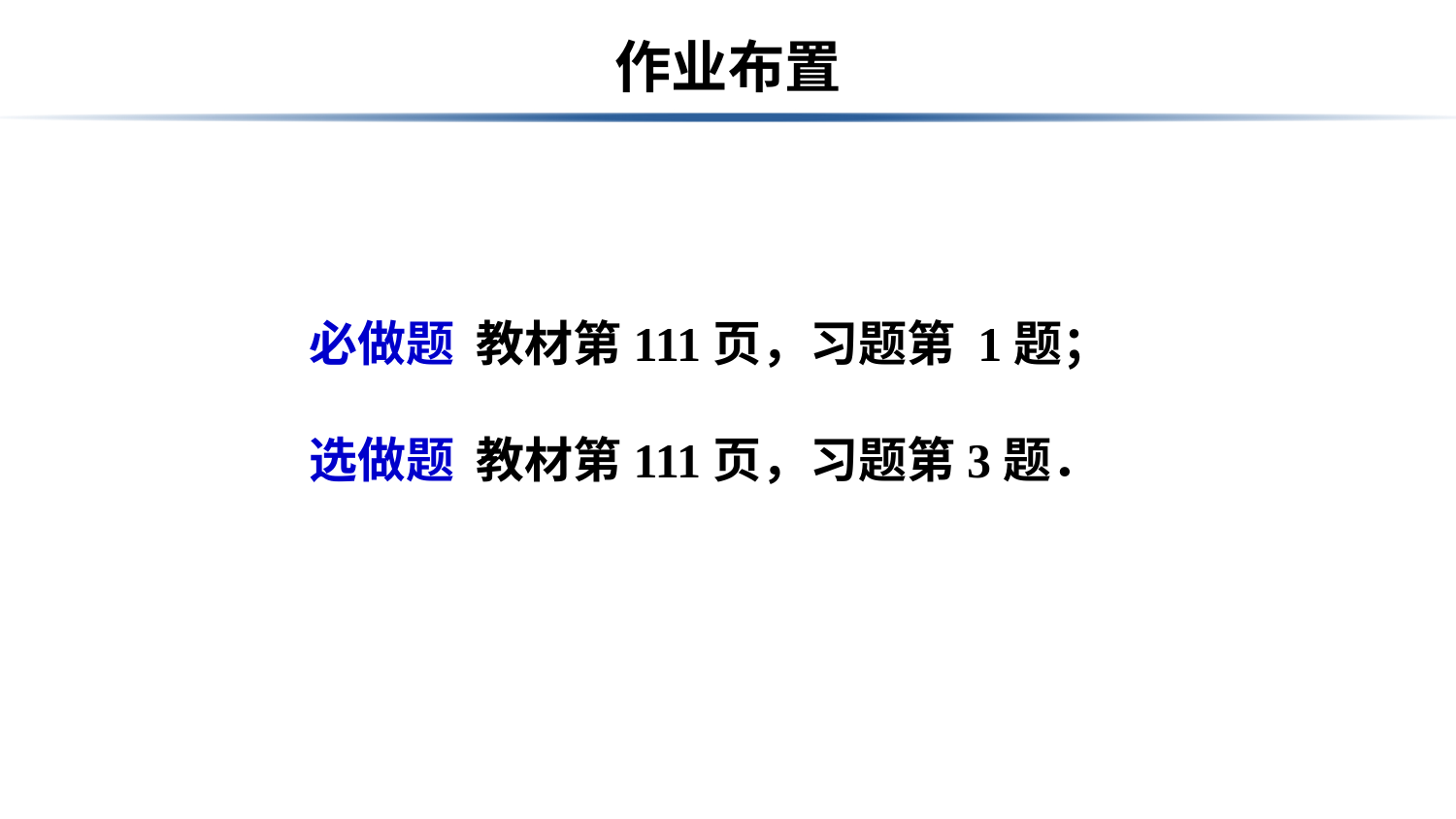

# 作业布置
必做题  教材第111页，习题第 1题；
选做题  教材第111页，习题第3题．